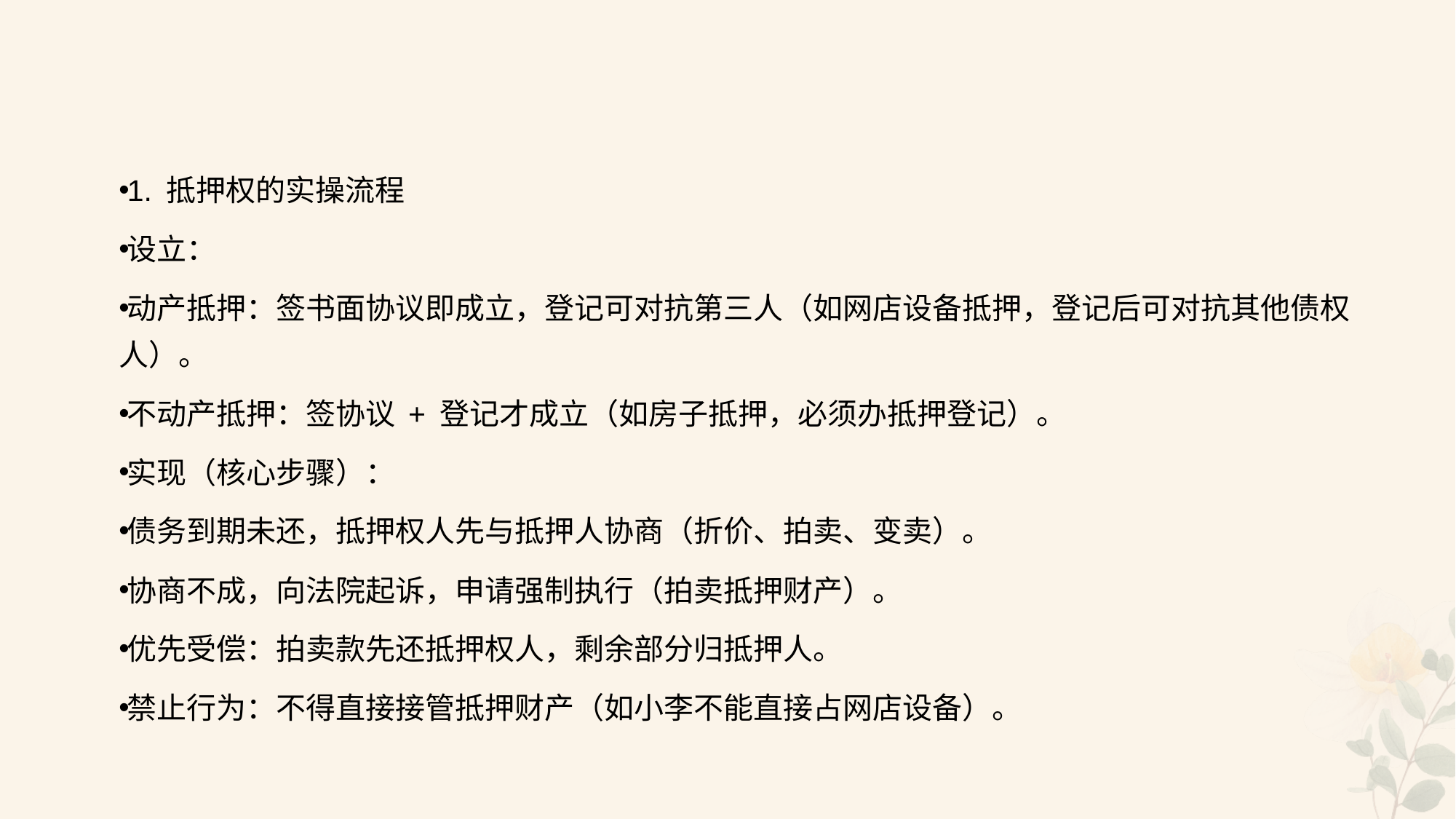

#
1. 抵押权的实操流程
设立：
动产抵押：签书面协议即成立，登记可对抗第三人（如网店设备抵押，登记后可对抗其他债权人）。
不动产抵押：签协议 + 登记才成立（如房子抵押，必须办抵押登记）。
实现（核心步骤）：
债务到期未还，抵押权人先与抵押人协商（折价、拍卖、变卖）。
协商不成，向法院起诉，申请强制执行（拍卖抵押财产）。
优先受偿：拍卖款先还抵押权人，剩余部分归抵押人。
禁止行为：不得直接接管抵押财产（如小李不能直接占网店设备）。